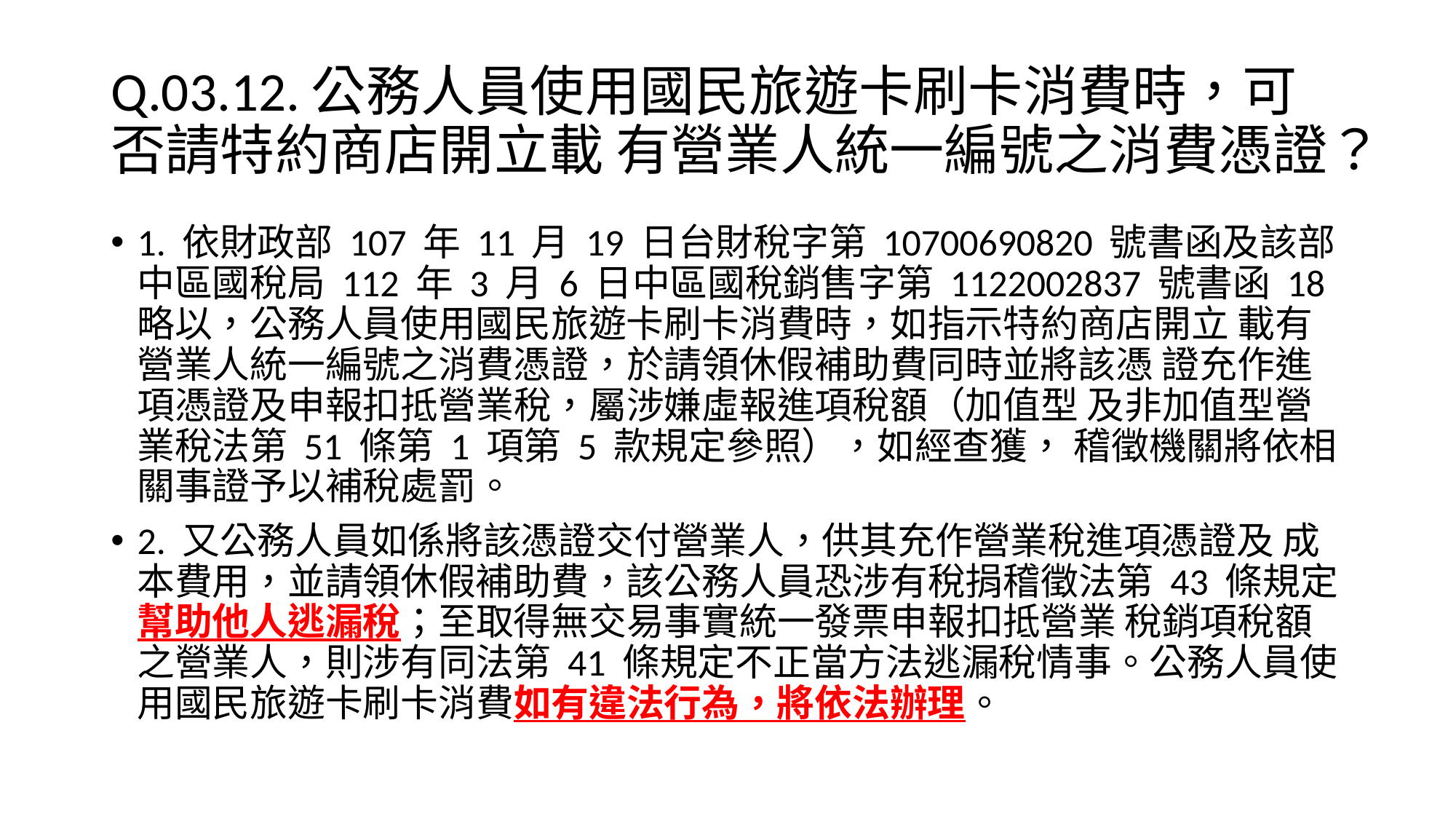

# Q.03.12.公務人員使用國民旅遊卡刷卡消費時，可否請特約商店開立載 有營業人統一編號之消費憑證？
1. 依財政部 107 年 11 月 19 日台財稅字第 10700690820 號書函及該部 中區國稅局 112 年 3 月 6 日中區國稅銷售字第 1122002837 號書函 18 略以，公務人員使用國民旅遊卡刷卡消費時，如指示特約商店開立 載有營業人統一編號之消費憑證，於請領休假補助費同時並將該憑 證充作進項憑證及申報扣抵營業稅，屬涉嫌虛報進項稅額（加值型 及非加值型營業稅法第 51 條第 1 項第 5 款規定參照），如經查獲， 稽徵機關將依相關事證予以補稅處罰。
2. 又公務人員如係將該憑證交付營業人，供其充作營業稅進項憑證及 成本費用，並請領休假補助費，該公務人員恐涉有稅捐稽徵法第 43 條規定幫助他人逃漏稅；至取得無交易事實統一發票申報扣抵營業 稅銷項稅額之營業人，則涉有同法第 41 條規定不正當方法逃漏稅情事。公務人員使用國民旅遊卡刷卡消費如有違法行為，將依法辦理。